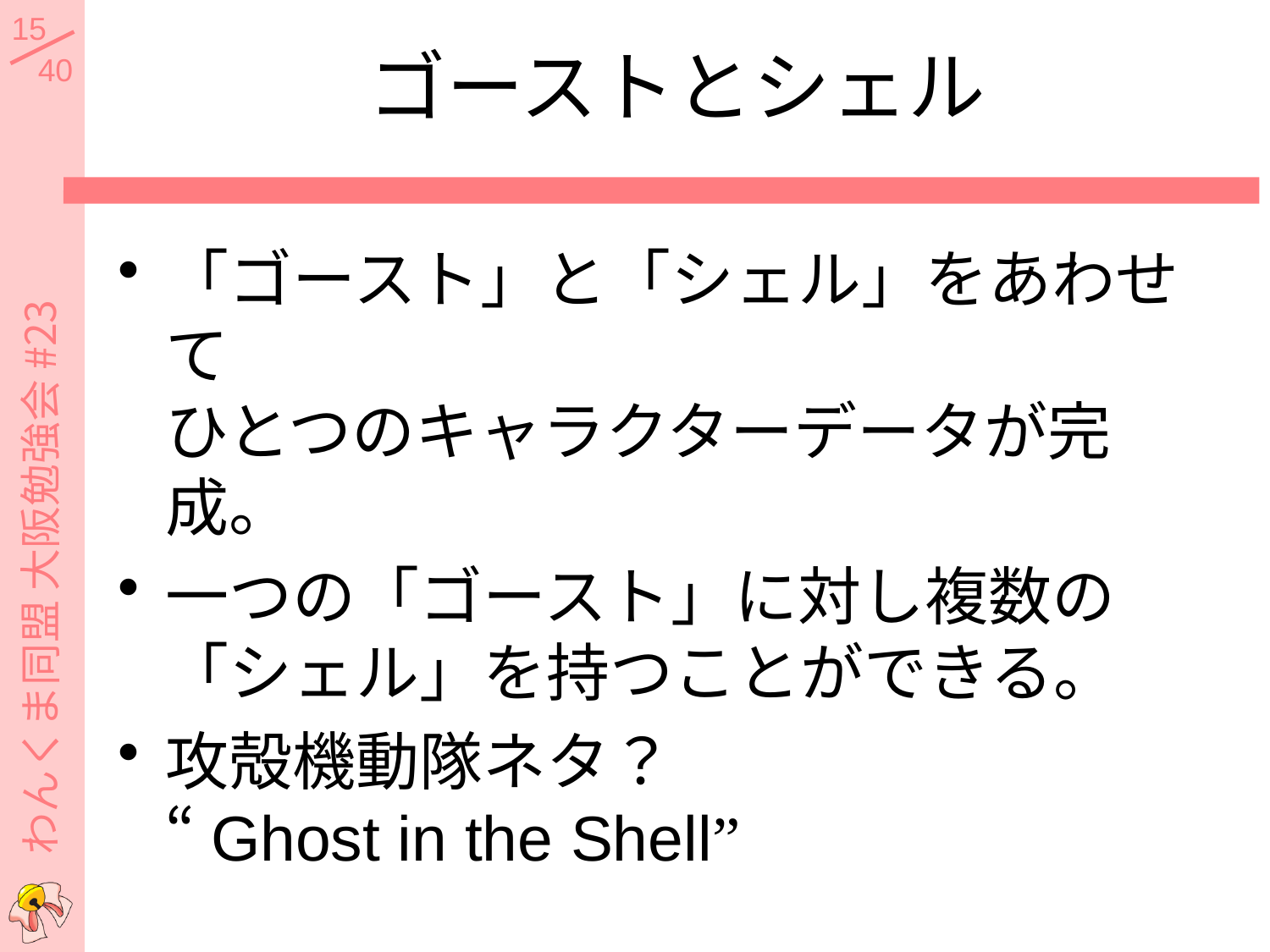

# ゴーストとシェル
「ゴースト」と「シェル」をあわせて
ひとつのキャラクターデータが完成。
一つの「ゴースト」に対し複数の
「シェル」を持つことができる。
攻殻機動隊ネタ？
“Ghost in the Shell”
わんくま同盟 大阪勉強会 #23